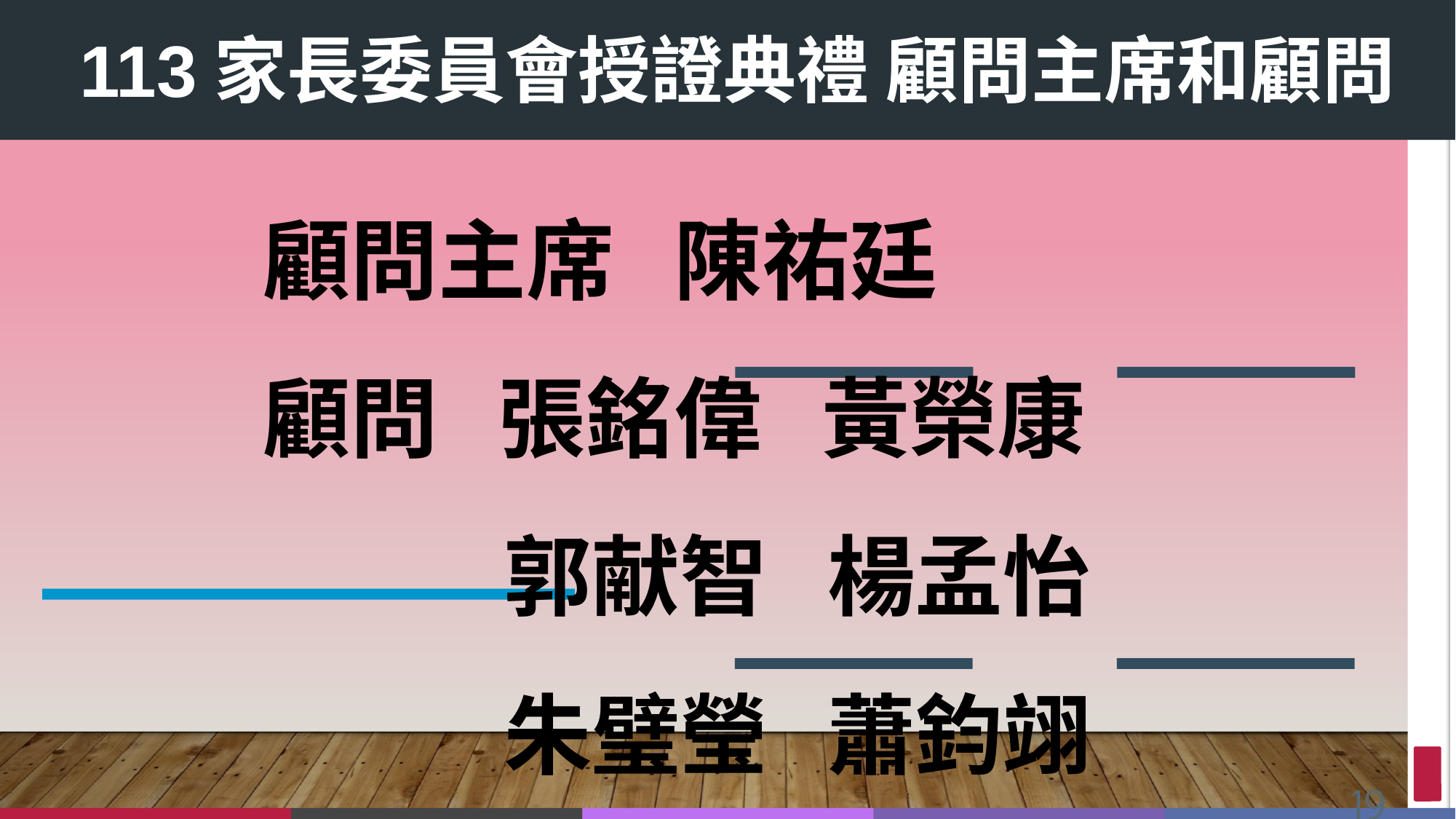

# 113家長委員會授證典禮 顧問主席和顧問
顧問主席   陳祐廷
顧問   張銘偉   黃榮康
           郭献智   楊孟怡
           朱璧瑩   蕭鈞翊

19